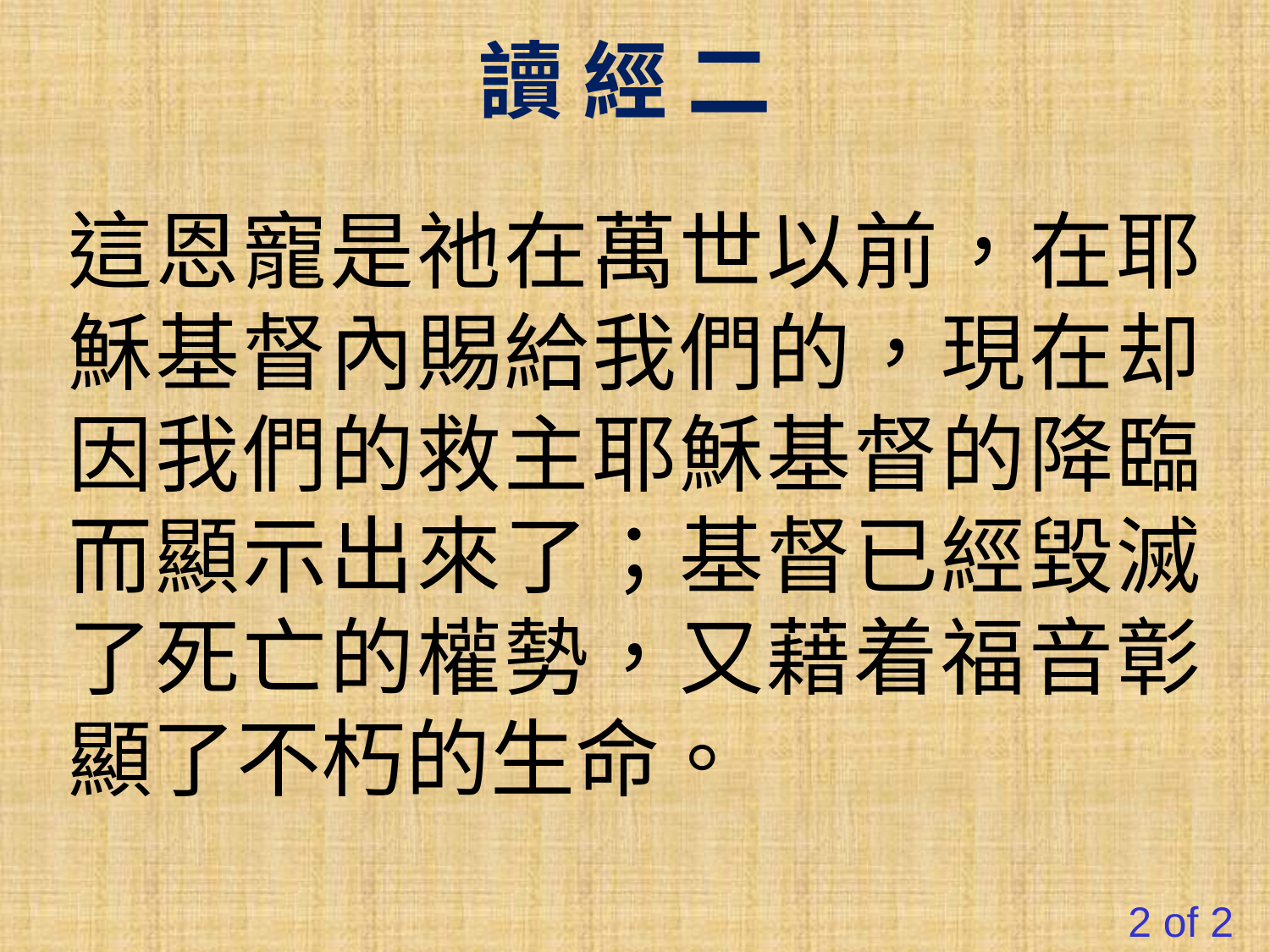

讀 經 二

這恩寵是祂在萬世以前，在耶穌基督內賜給我們的，現在却因我們的救主耶穌基督的降臨而顯示出來了；基督已經毀滅了死亡的權勢，又藉着福音彰顯了不朽的生命。
2 of 2